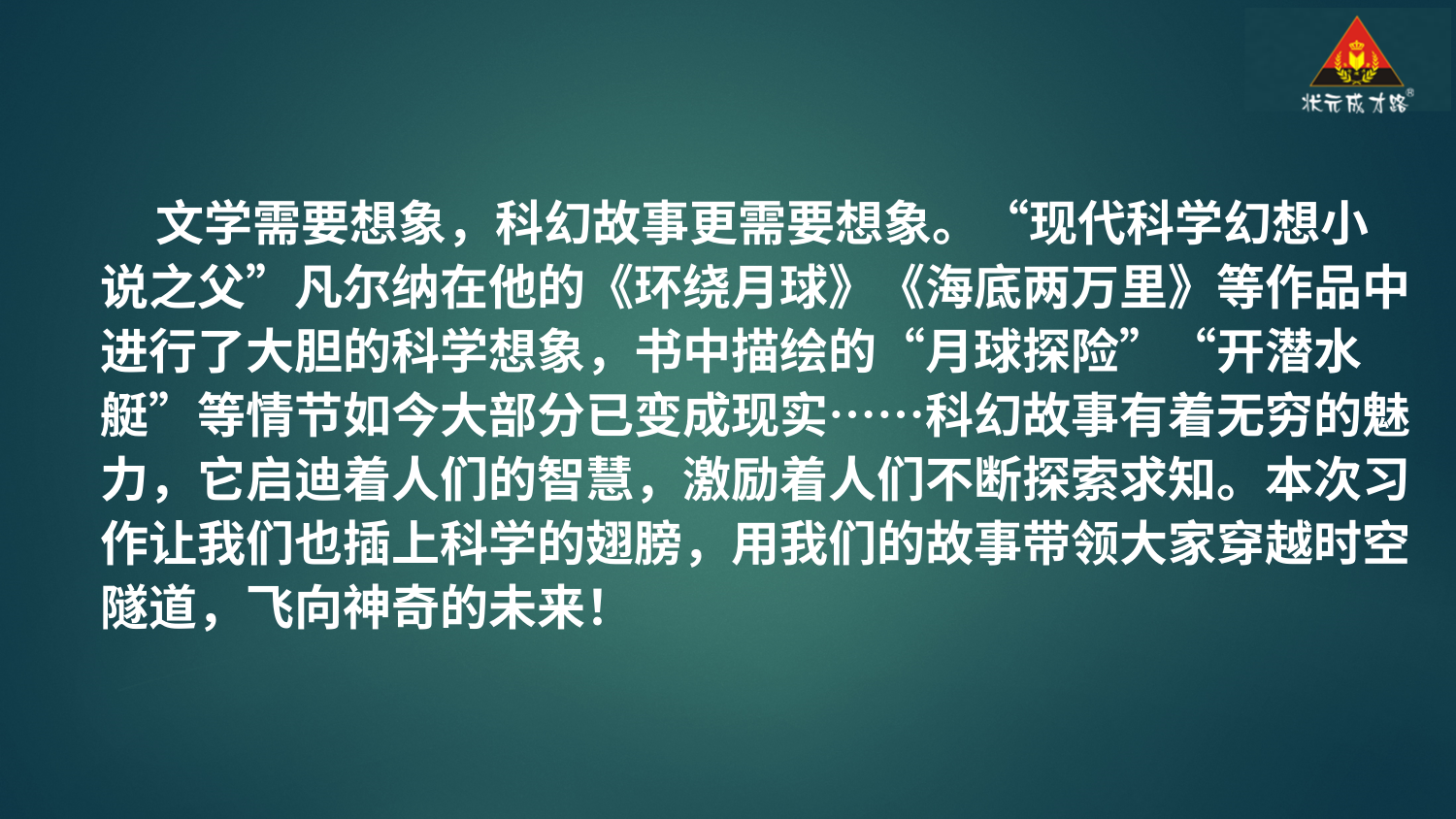

文学需要想象，科幻故事更需要想象。“现代科学幻想小说之父”凡尔纳在他的《环绕月球》《海底两万里》等作品中进行了大胆的科学想象，书中描绘的“月球探险”“开潜水艇”等情节如今大部分已变成现实……科幻故事有着无穷的魅力，它启迪着人们的智慧，激励着人们不断探索求知。本次习作让我们也插上科学的翅膀，用我们的故事带领大家穿越时空隧道，飞向神奇的未来！